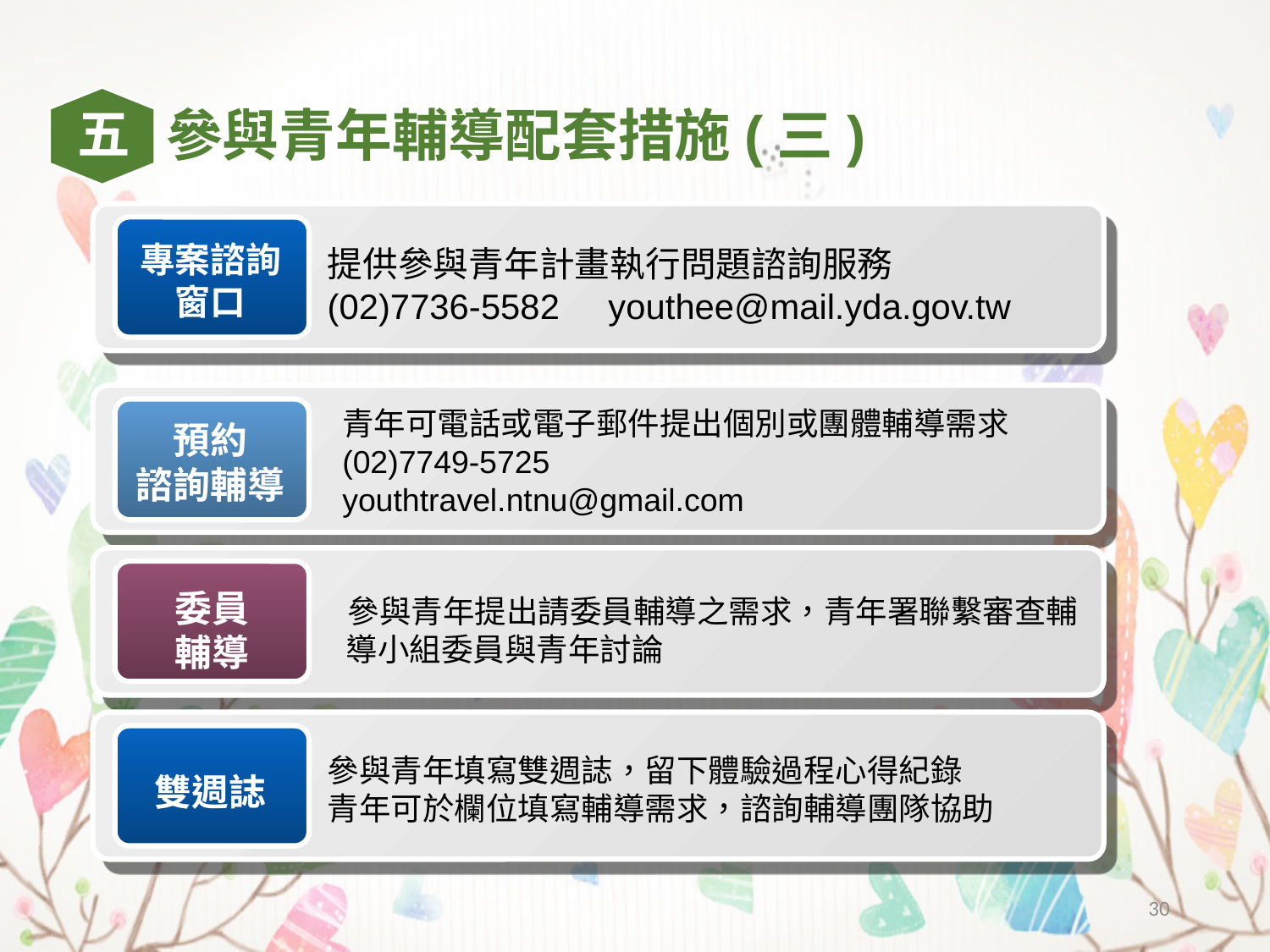

五
參與青年輔導配套措施(三)

專案諮詢
窗口
提供參與青年計畫執行問題諮詢服務
(02)7736-5582     youthee@mail.yda.gov.tw

青年可電話或電子郵件提出個別或團體輔導需求
(02)7749-5725
youthtravel.ntnu@gmail.com

預約
諮詢輔導

委員
輔導
 參與青年提出請委員輔導之需求，青年署聯繫審查輔導小組委員與青年討論

參與青年填寫雙週誌，留下體驗過程心得紀錄
青年可於欄位填寫輔導需求，諮詢輔導團隊協助
雙週誌

30